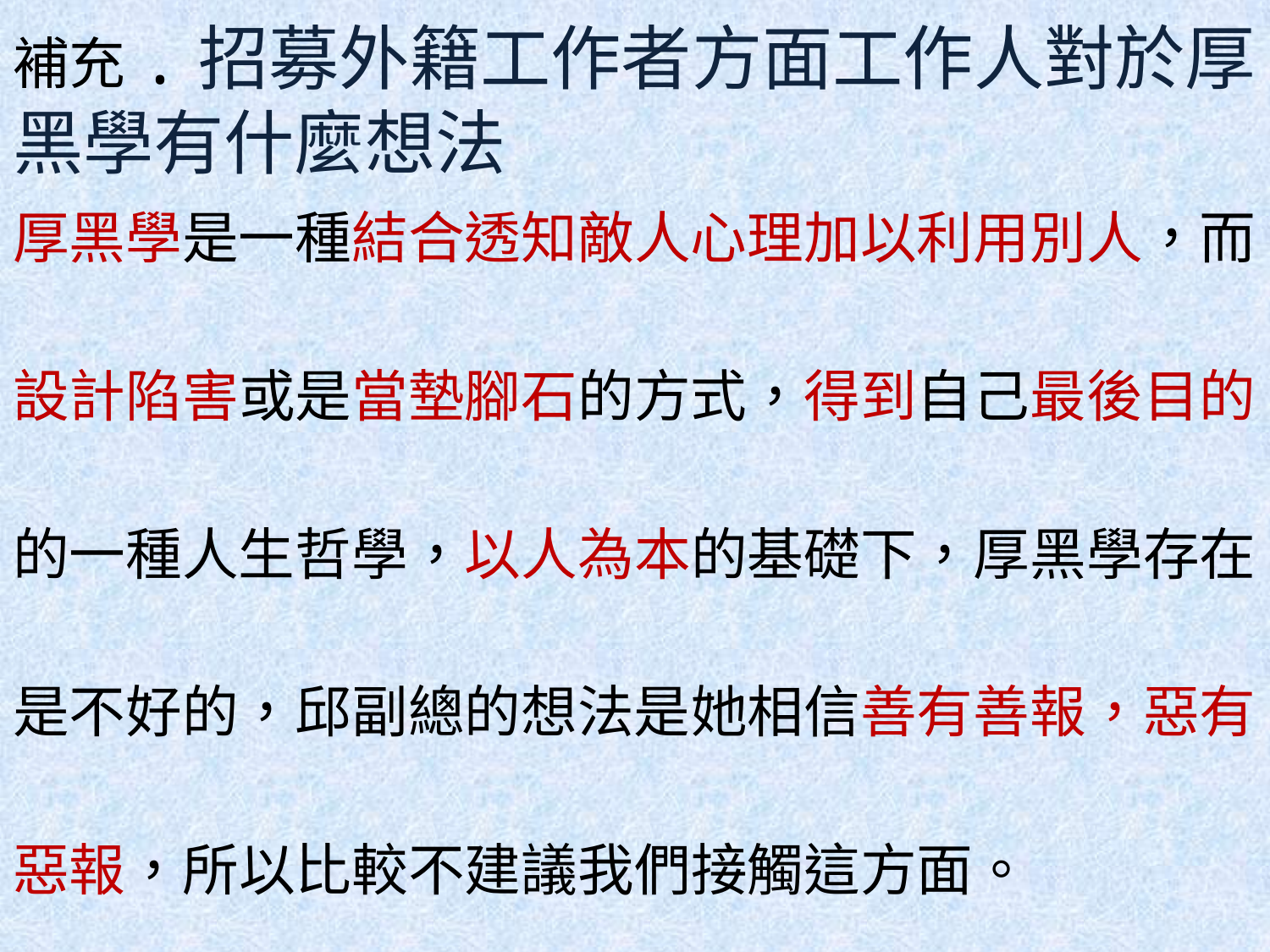

# 補充.招募外籍工作者方面工作人對於厚黑學有什麼想法
厚黑學是一種結合透知敵人心理加以利用別人，而

設計陷害或是當墊腳石的方式，得到自己最後目的

的一種人生哲學，以人為本的基礎下，厚黑學存在

是不好的，邱副總的想法是她相信善有善報，惡有

惡報，所以比較不建議我們接觸這方面。